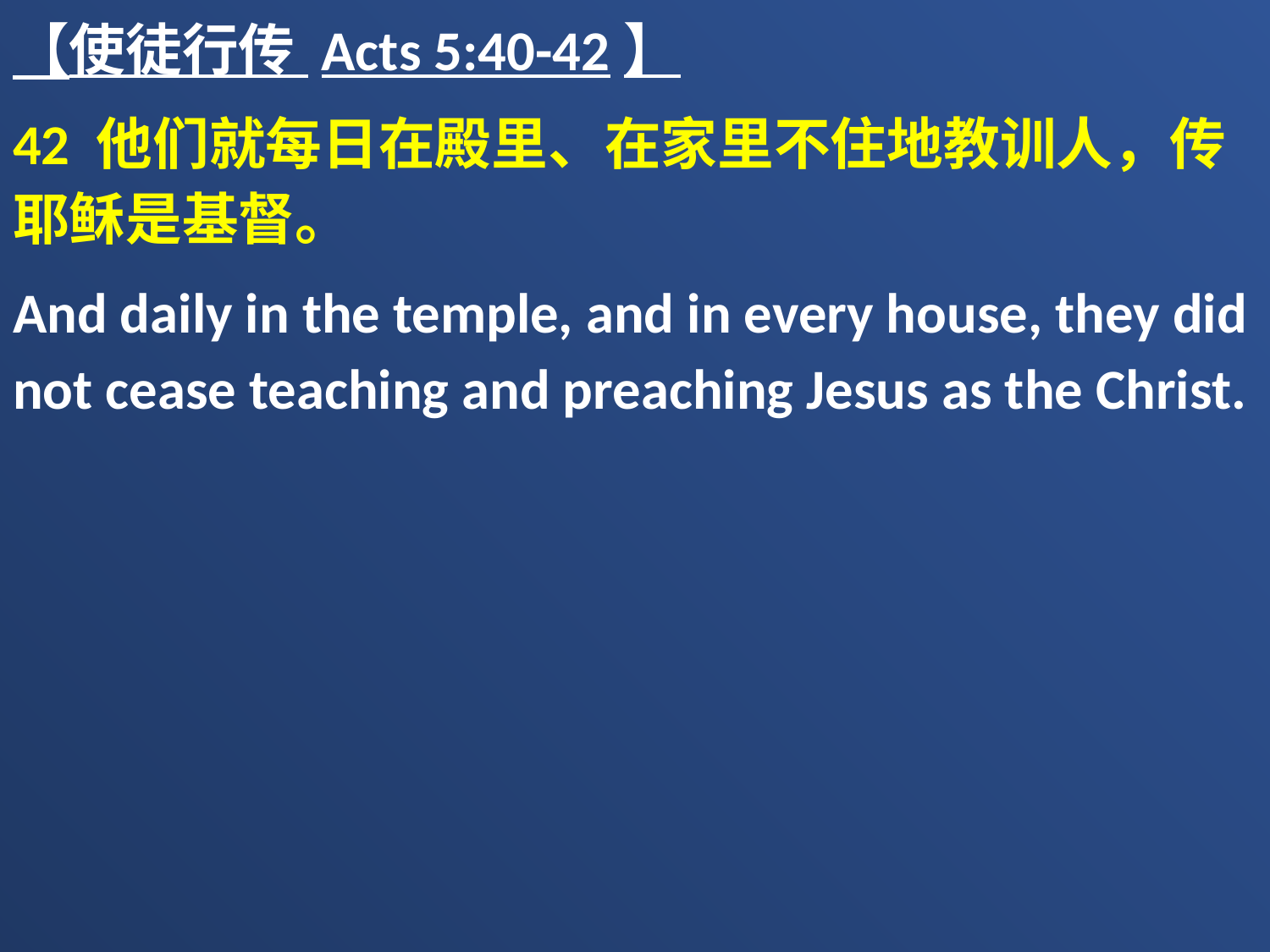

【使徒行传 Acts 5:40-42】
42 他们就每日在殿里、在家里不住地教训人，传耶稣是基督。
And daily in the temple, and in every house, they did not cease teaching and preaching Jesus as the Christ.